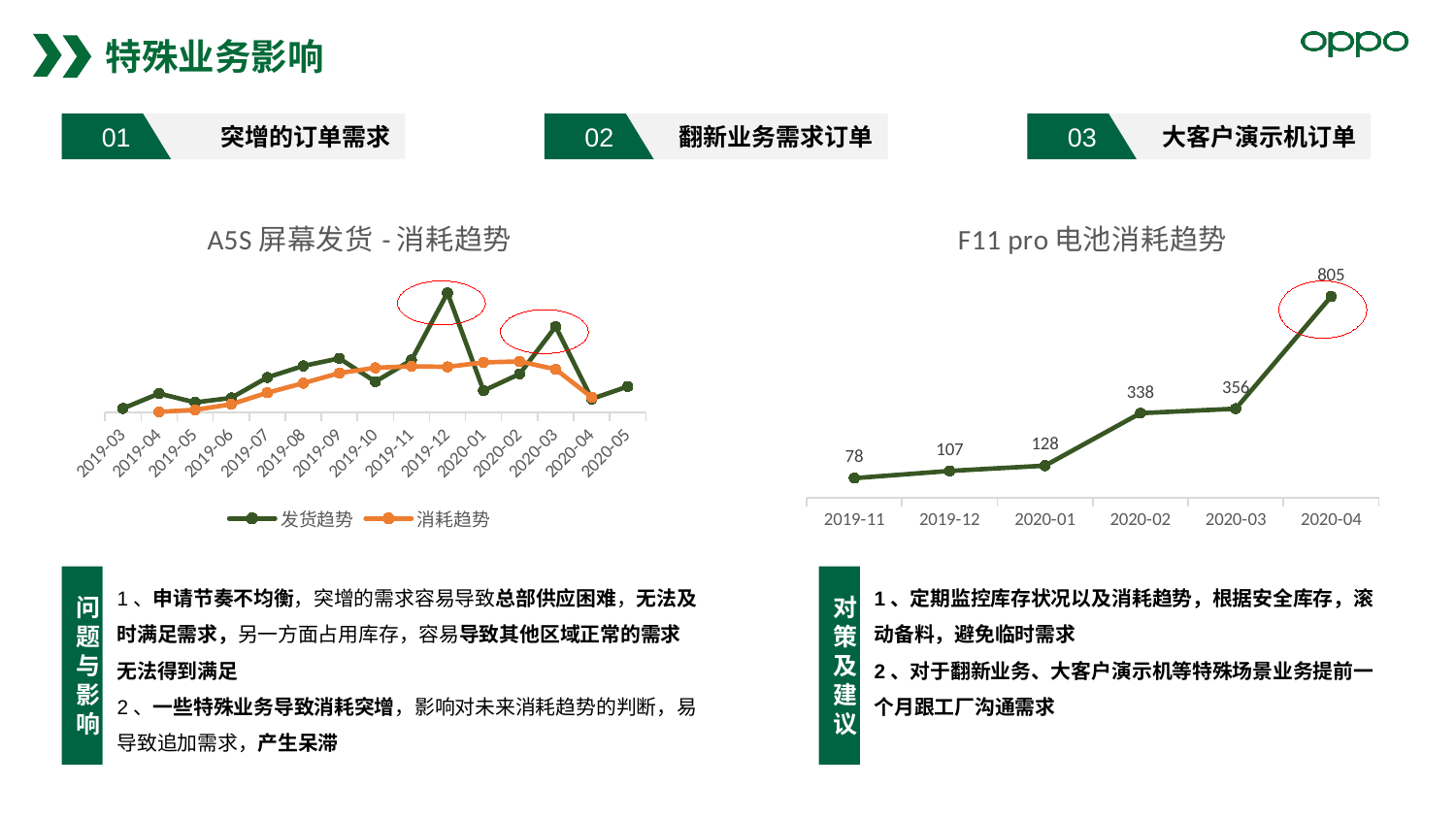

特殊业务影响
突增的订单需求
01
02
翻新业务需求订单
03
大客户演示机订单

### Chart: A5S屏幕发货-消耗趋势

| Category | 发货趋势 | 消耗趋势 |
|---|---|---|
| 43525 | 380.0 | None |
| 43556 | 1879.0 | 35.0 |
| 43586 | 985.0 | 240.0 |
| 43617 | 1435.0 | 804.0 |
| 43647 | 3490.0 | 1950.0 |
| 43678 | 4650.0 | 2917.0 |
| 43709 | 5408.0 | 3930.0 |
| 43739 | 3066.0 | 4461.0 |
| 43770 | 5236.0 | 4610.0 |
| 43800 | 11978.0 | 4549.0 |
| 43831 | 2158.0 | 5006.0 |
| 43862 | 3845.0 | 5102.0 |
| 43891 | 8597.0 | 4309.0 |
| 43922 | 1335.0 | 1500.0 |
| 43952 | 2586.0 | None |

### Chart: F11 pro电池消耗趋势

| Category | F11 pro电池 |
|---|---|
| 43770 | 78.0 |
| 43800 | 107.0 |
| 43831 | 128.0 |
| 43862 | 338.0 |
| 43891 | 356.0 |
| 43922 | 805.0 |

问题与影响
1、申请节奏不均衡，突增的需求容易导致总部供应困难，无法及时满足需求，另一方面占用库存，容易导致其他区域正常的需求无法得到满足
2、一些特殊业务导致消耗突增，影响对未来消耗趋势的判断，易导致追加需求，产生呆滞
对策及建议
1、定期监控库存状况以及消耗趋势，根据安全库存，滚动备料，避免临时需求
2、对于翻新业务、大客户演示机等特殊场景业务提前一个月跟工厂沟通需求